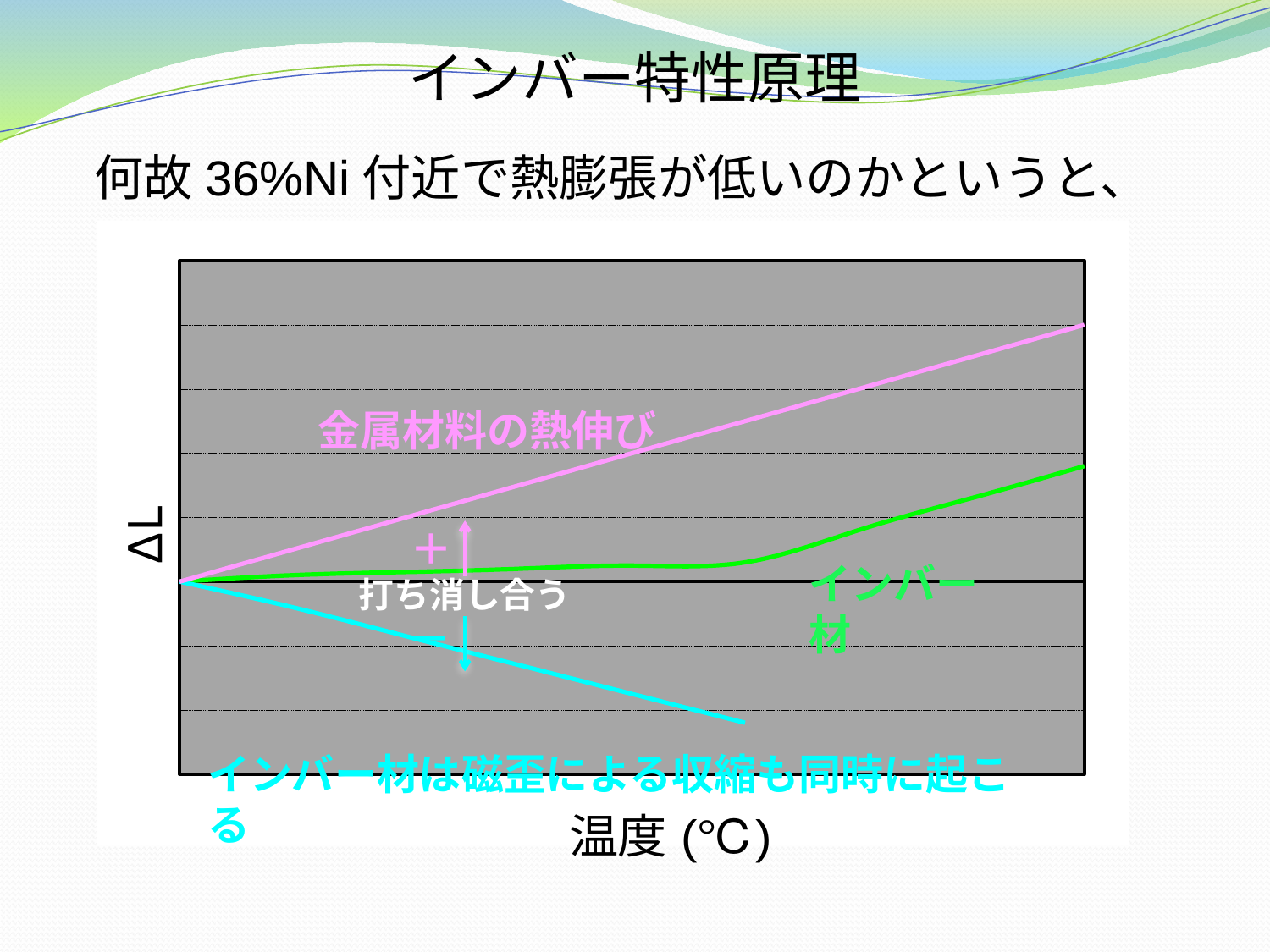

インバー特性原理
何故36%Ni付近で熱膨張が低いのかというと、

### Chart

| Category |  |  |  |
|---|---|---|---|
金属材料の熱伸び
＋
打ち消し合う
－
インバー材
インバー材は磁歪による収縮も同時に起こる